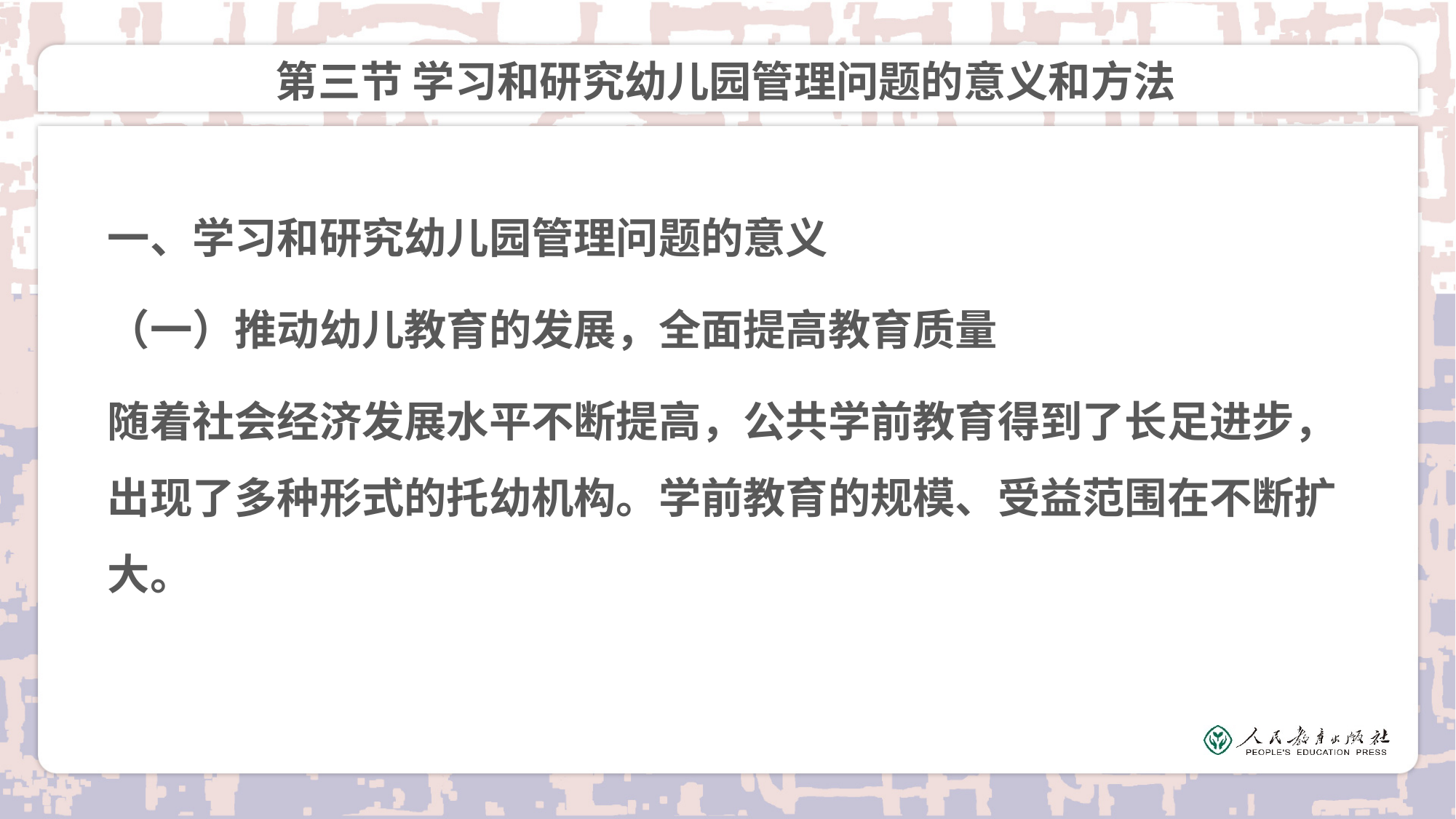

# 第三节 学习和研究幼儿园管理问题的意义和方法
一、学习和研究幼儿园管理问题的意义
（一）推动幼儿教育的发展，全面提高教育质量
随着社会经济发展水平不断提高，公共学前教育得到了长足进步，出现了多种形式的托幼机构。学前教育的规模、受益范围在不断扩大。